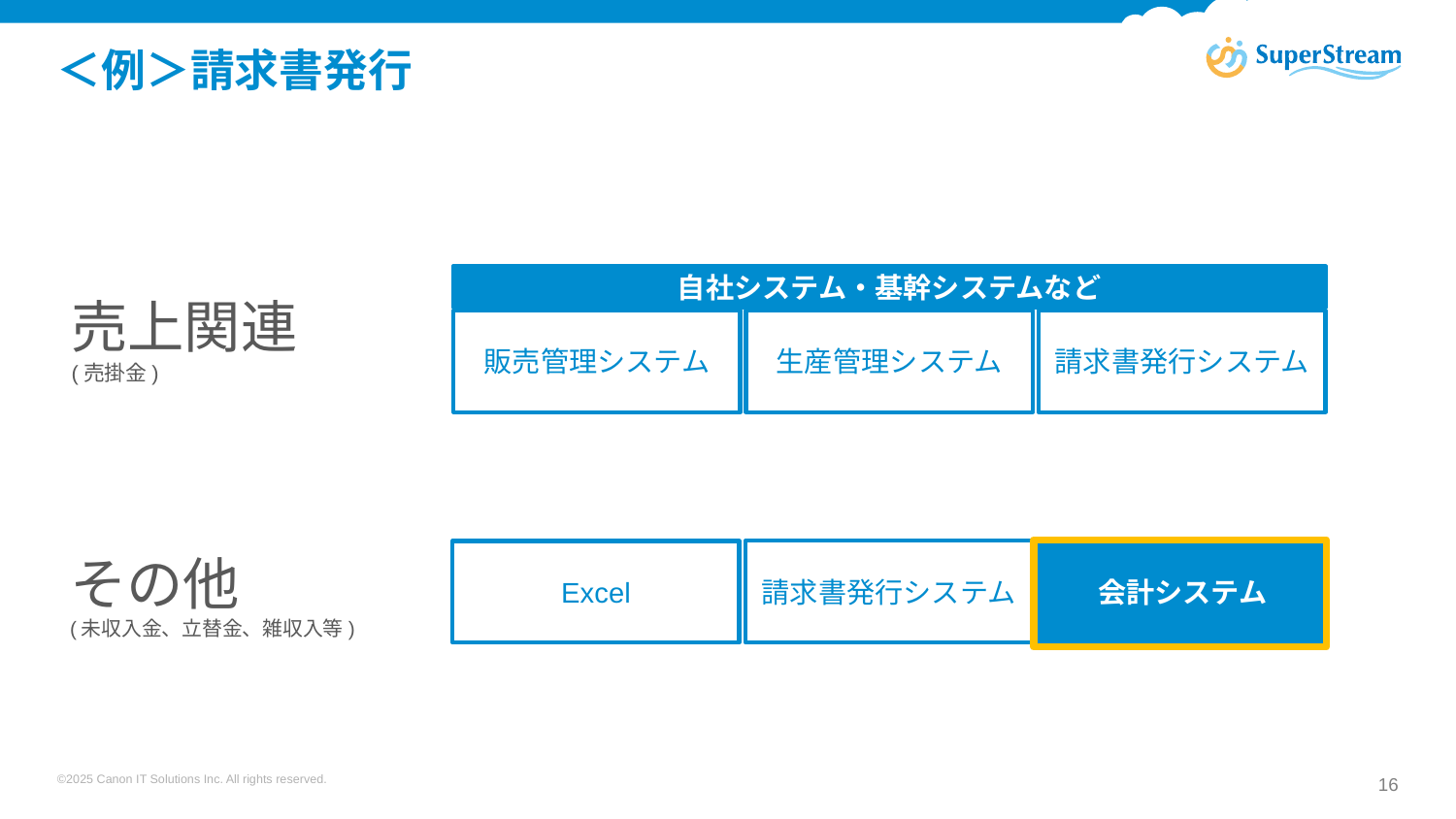

# ＜例＞請求書発行
自社システム・基幹システムなど
売上関連
(売掛金)
販売管理システム
生産管理システム
請求書発行システム

請求書発行システム
会計システム
その他
(未収入金、立替金、雑収入等)
Excel
©2025 Canon IT Solutions Inc. All rights reserved.
16